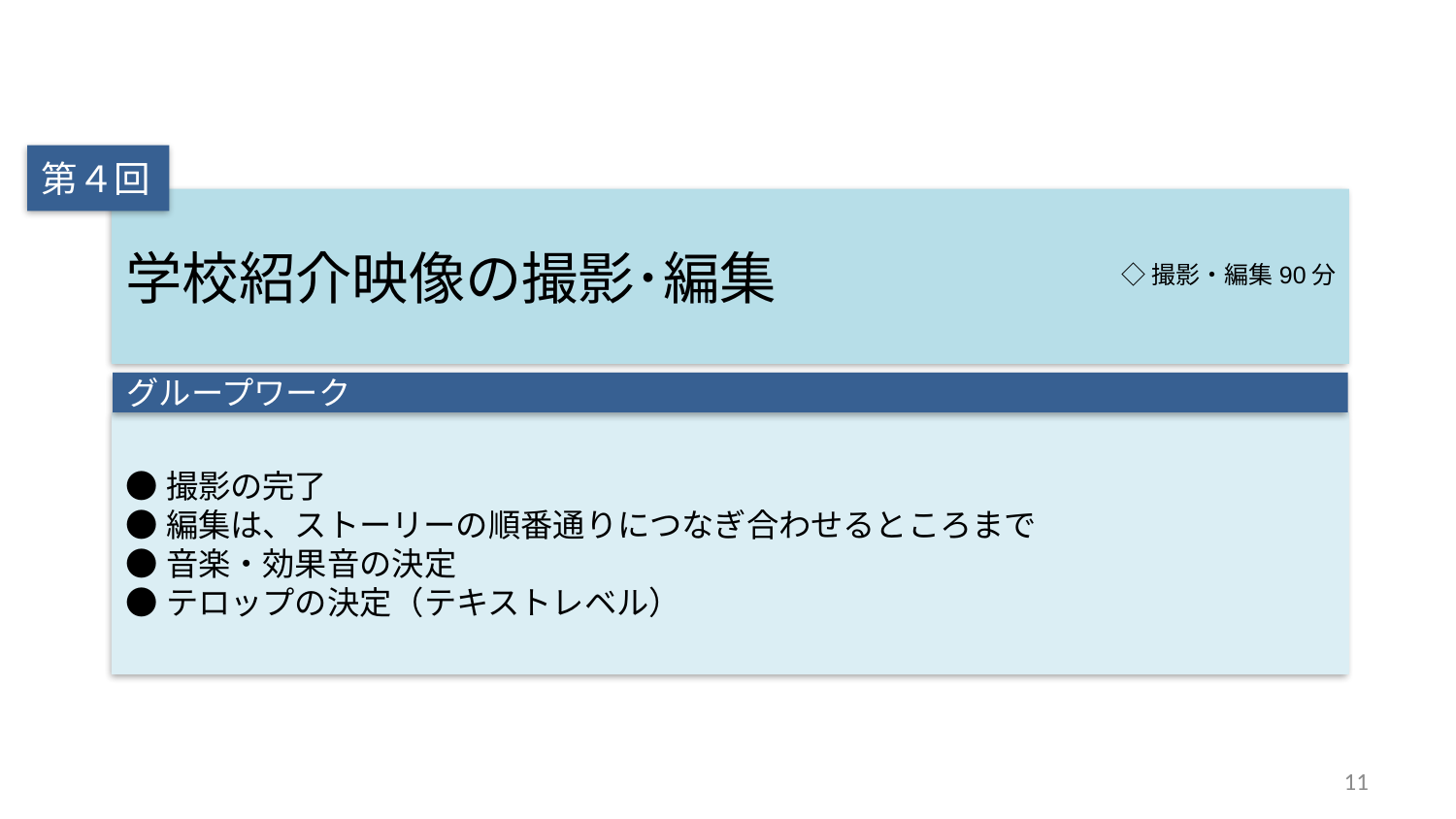

第４回
学校紹介映像の撮影･編集
◇撮影・編集90分
グループワーク
●撮影の完了
●編集は、ストーリーの順番通りにつなぎ合わせるところまで
●音楽・効果音の決定
●テロップの決定（テキストレベル）
11